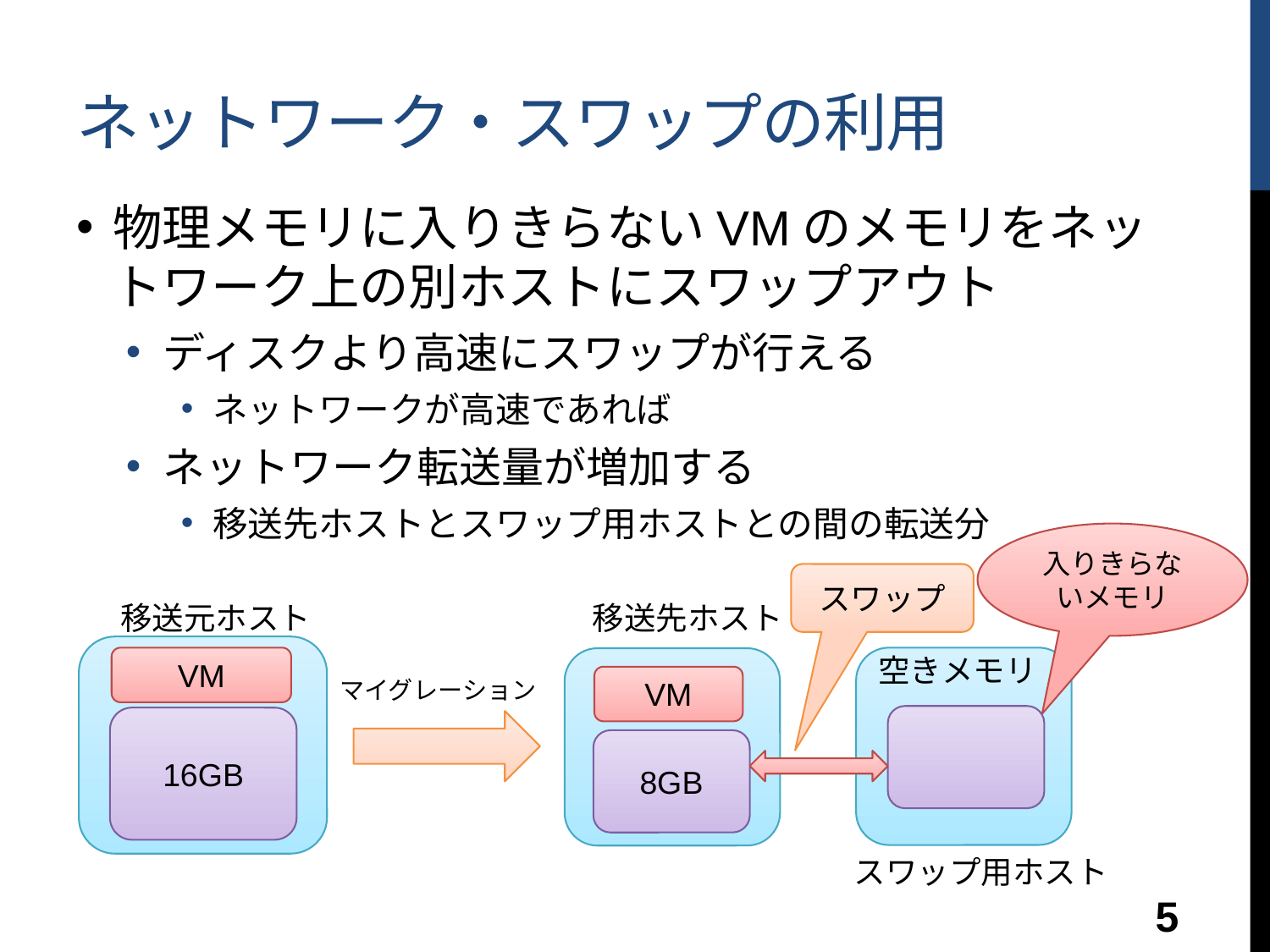

# ネットワーク・スワップの利用
物理メモリに入りきらないVMのメモリをネットワーク上の別ホストにスワップアウト
ディスクより高速にスワップが行える
ネットワークが高速であれば
ネットワーク転送量が増加する
移送先ホストとスワップ用ホストとの間の転送分
入りきらないメモリ
スワップ
移送元ホスト
移送先ホスト

空きメモリ

マイグレーション

16GB

8GB

スワップ用ホスト
VM
VM
5